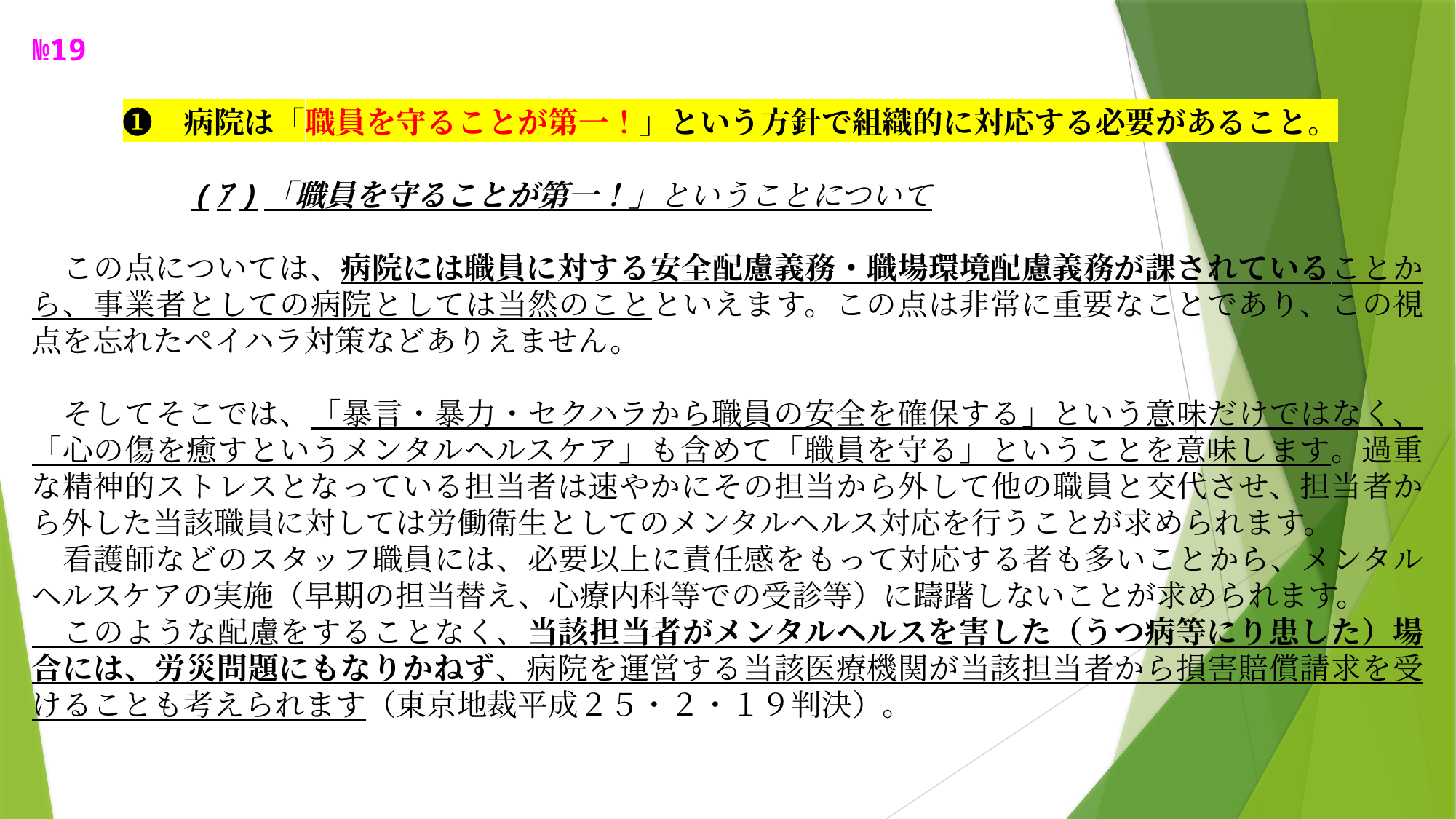

№19

　　　❶　病院は「職員を守ることが第一！」という方針で組織的に対応する必要があること。

　　　　　(ｱ)「職員を守ることが第一！」ということについて

　この点については、病院には職員に対する安全配慮義務・職場環境配慮義務が課されていることから、事業者としての病院としては当然のことといえます。この点は非常に重要なことであり、この視点を忘れたペイハラ対策などありえません。

　そしてそこでは、「暴言・暴力・セクハラから職員の安全を確保する」という意味だけではなく、「心の傷を癒すというメンタルヘルスケア」も含めて「職員を守る」ということを意味します。過重な精神的ストレスとなっている担当者は速やかにその担当から外して他の職員と交代させ、担当者から外した当該職員に対しては労働衛生としてのメンタルヘルス対応を行うことが求められます。
　看護師などのスタッフ職員には、必要以上に責任感をもって対応する者も多いことから、メンタルヘルスケアの実施（早期の担当替え、心療内科等での受診等）に躊躇しないことが求められます。
　このような配慮をすることなく、当該担当者がメンタルヘルスを害した（うつ病等にり患した）場合には、労災問題にもなりかねず、病院を運営する当該医療機関が当該担当者から損害賠償請求を受けることも考えられます（東京地裁平成２５・２・１９判決）。